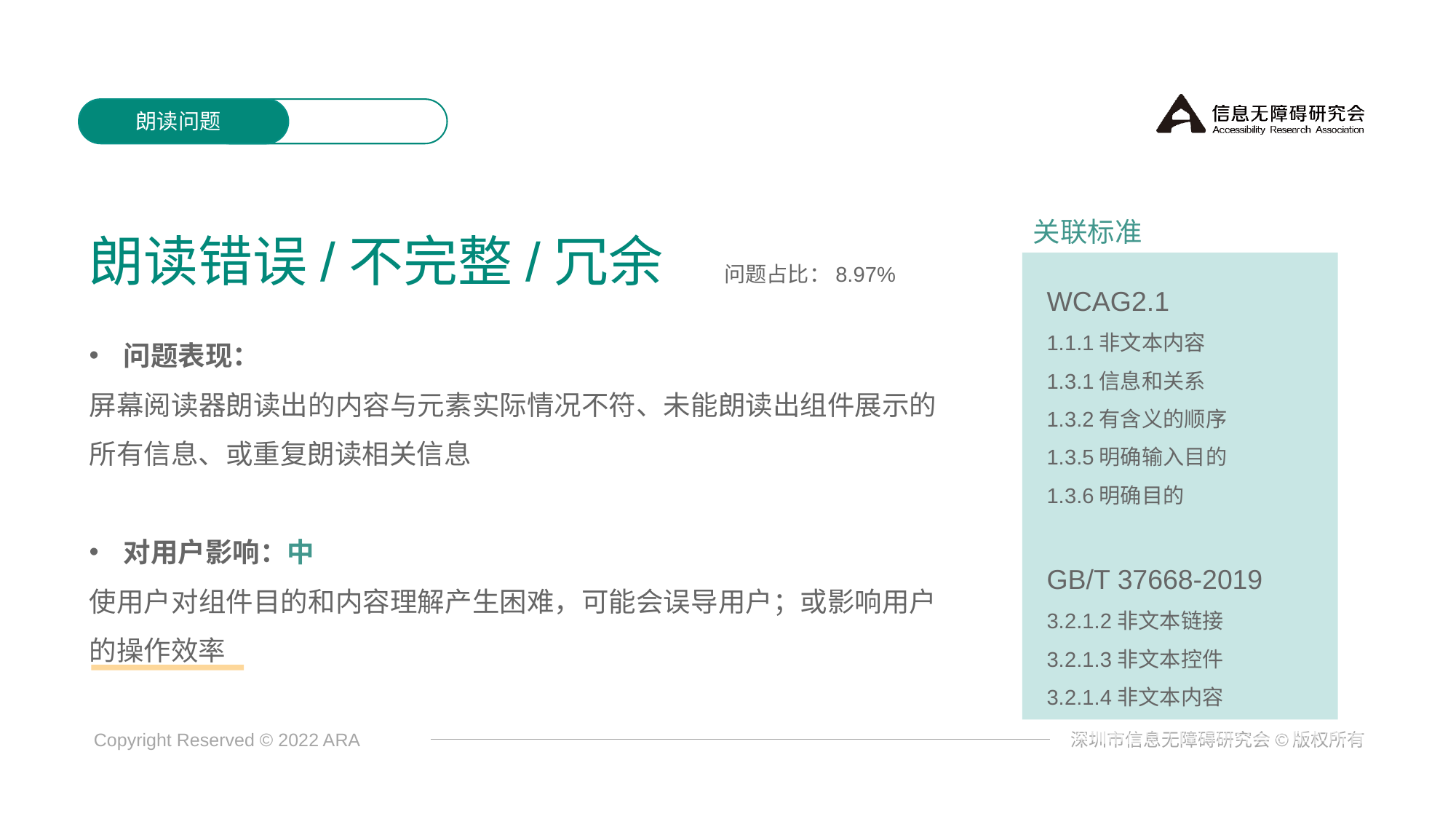

朗读问题
关联标准
朗读错误/不完整/冗余

问题占比：8.97%
WCAG2.1
1.1.1非文本内容
1.3.1信息和关系
1.3.2有含义的顺序
1.3.5明确输入目的
1.3.6明确目的

GB/T 37668-2019
3.2.1.2非文本链接
3.2.1.3非文本控件
3.2.1.4非文本内容
问题表现：
屏幕阅读器朗读出的内容与元素实际情况不符、未能朗读出组件展示的所有信息、或重复朗读相关信息

对用户影响：中
使用户对组件目的和内容理解产生困难，可能会误导用户；或影响用户的操作效率

深圳市信息无障碍研究会©版权所有